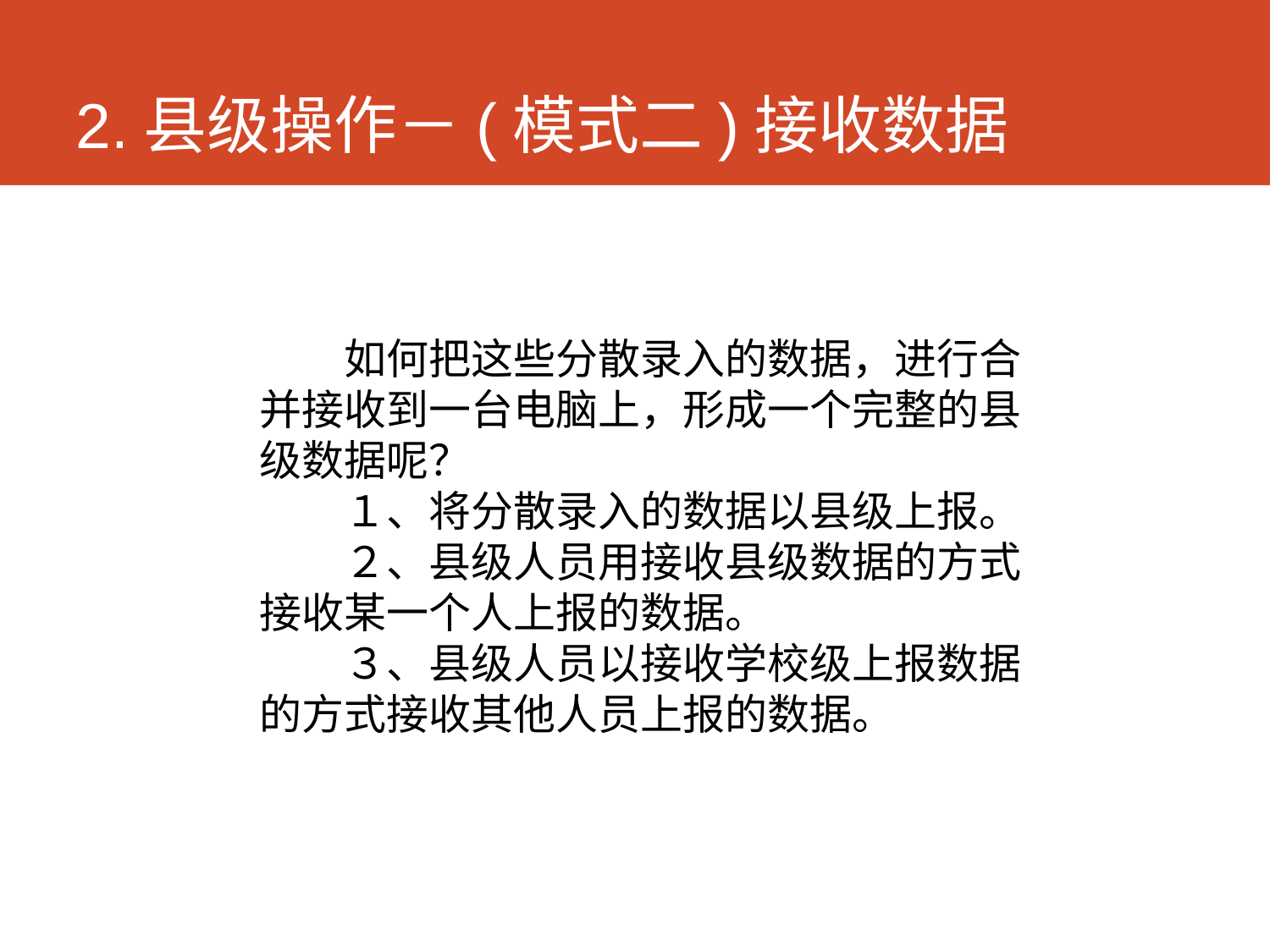

# 2.县级操作－(模式二)接收数据
　　如何把这些分散录入的数据，进行合并接收到一台电脑上，形成一个完整的县级数据呢？
　　１、将分散录入的数据以县级上报。
　　２、县级人员用接收县级数据的方式接收某一个人上报的数据。
　　３、县级人员以接收学校级上报数据的方式接收其他人员上报的数据。